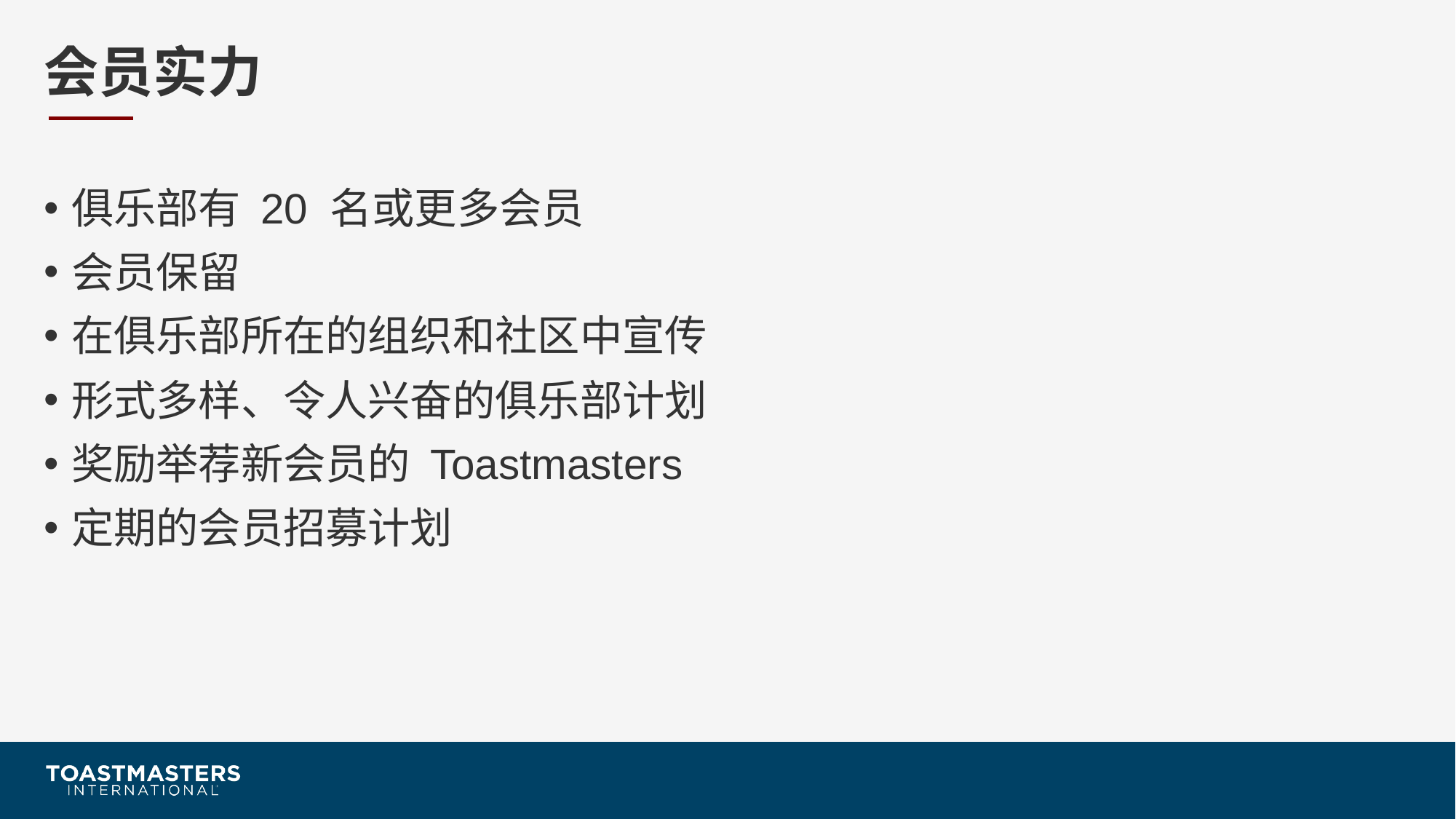

# 会员实力
俱乐部有 20 名或更多会员
会员保留
在俱乐部所在的组织和社区中宣传
形式多样、令人兴奋的俱乐部计划
奖励举荐新会员的 Toastmasters
定期的会员招募计划